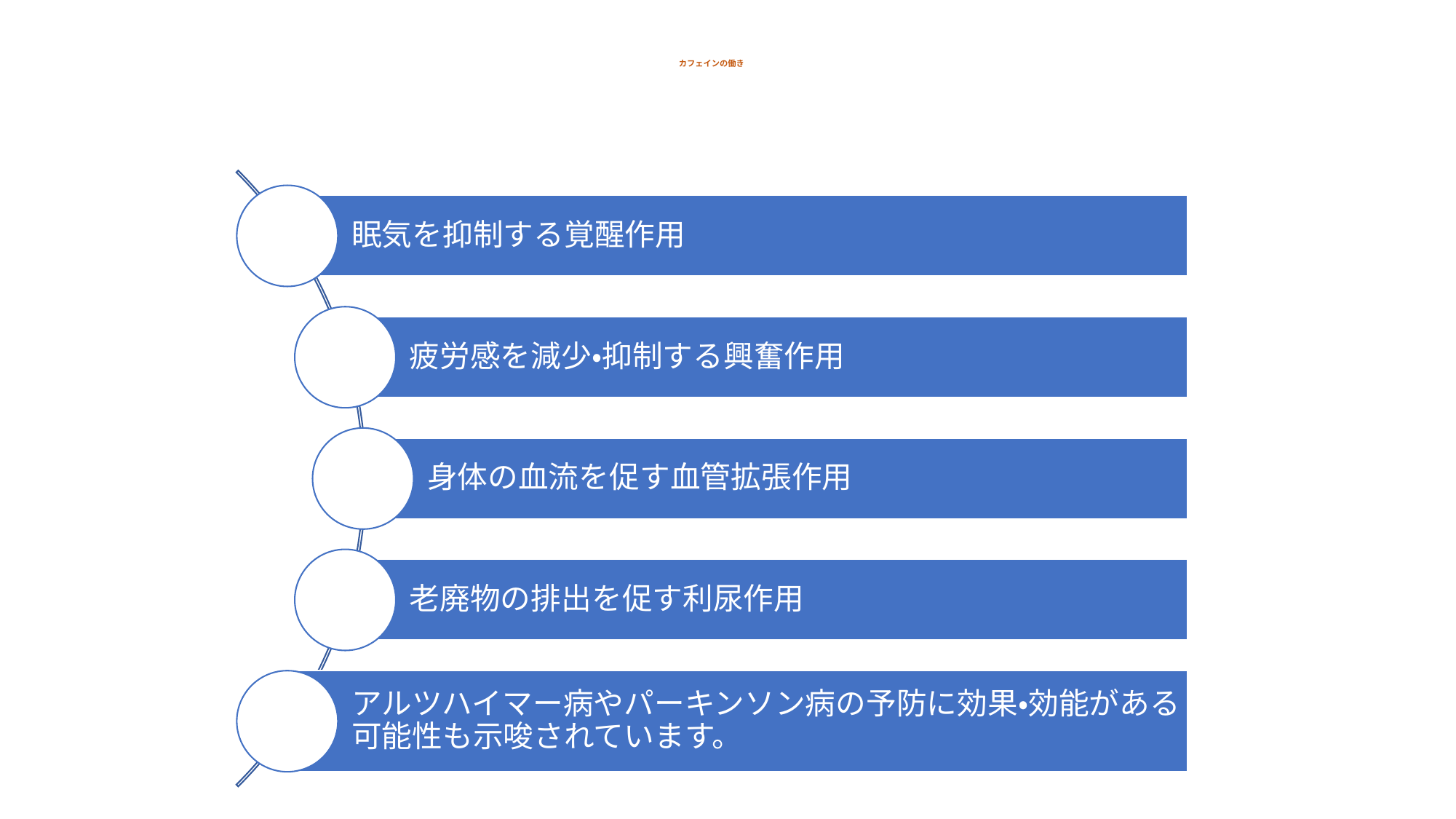

# カフェインの働き
眠気を抑制する覚醒作用
疲労感を減少・抑制する興奮作用
身体の血流を促す血管拡張作用
老廃物の排出を促す利尿作用
アルツハイマー病やパーキンソン病の予防に効果・効能がある可能性も示唆されています。